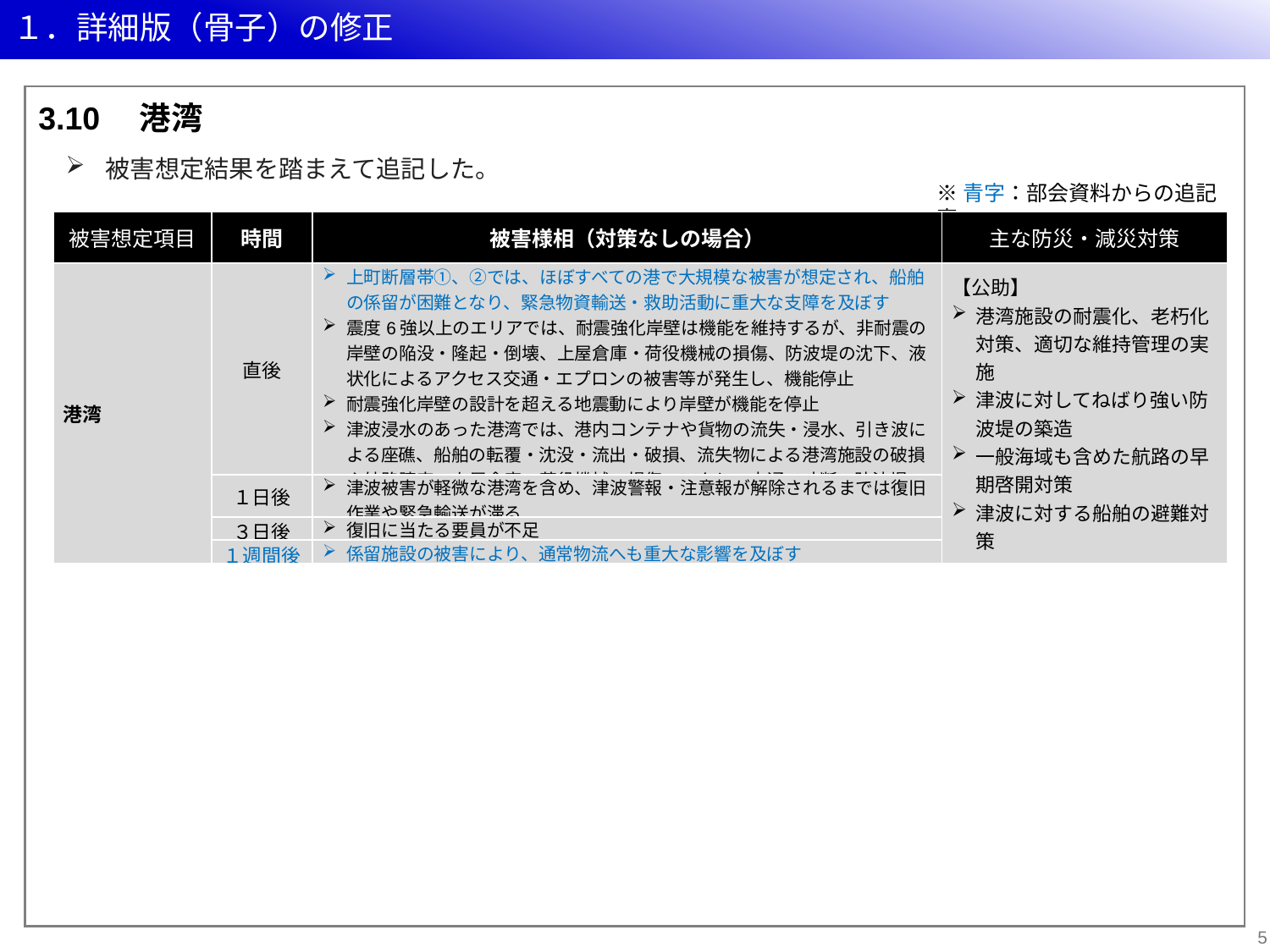

# １．詳細版（骨子）の修正
3.10　港湾
被害想定結果を踏まえて追記した。
※青字：部会資料からの追記案
| 被害想定項目 | 時間 | 被害様相（対策なしの場合） | 主な防災・減災対策 |
| --- | --- | --- | --- |
| 港湾 | 直後 | 上町断層帯①、②では、ほぼすべての港で大規模な被害が想定され、船舶の係留が困難となり、緊急物資輸送・救助活動に重大な支障を及ぼす 震度6強以上のエリアでは、耐震強化岸壁は機能を維持するが、非耐震の岸壁の陥没・隆起・倒壊、上屋倉庫・荷役機械の損傷、防波堤の沈下、液状化によるアクセス交通・エプロンの被害等が発生し、機能停止 耐震強化岸壁の設計を超える地震動により岸壁が機能を停止 津波浸水のあった港湾では、港内コンテナや貨物の流失・浸水、引き波による座礁、船舶の転覆・沈没・流出・破損、流失物による港湾施設の破損や航路障害、上屋倉庫・荷役機械の損傷、アクセス交通の寸断、防波堤の被害等が発生し、機能停止 | 【公助】 港湾施設の耐震化、老朽化対策、適切な維持管理の実施 津波に対してねばり強い防波堤の築造 一般海域も含めた航路の早期啓開対策 津波に対する船舶の避難対策 |
|  | １日後 | 津波被害が軽微な港湾を含め、津波警報・注意報が解除されるまでは復旧作業や緊急輸送が滞る |  |
|  | ３日後 | 復旧に当たる要員が不足 |  |
|  | １週間後 | 係留施設の被害により、通常物流へも重大な影響を及ぼす |  |
5